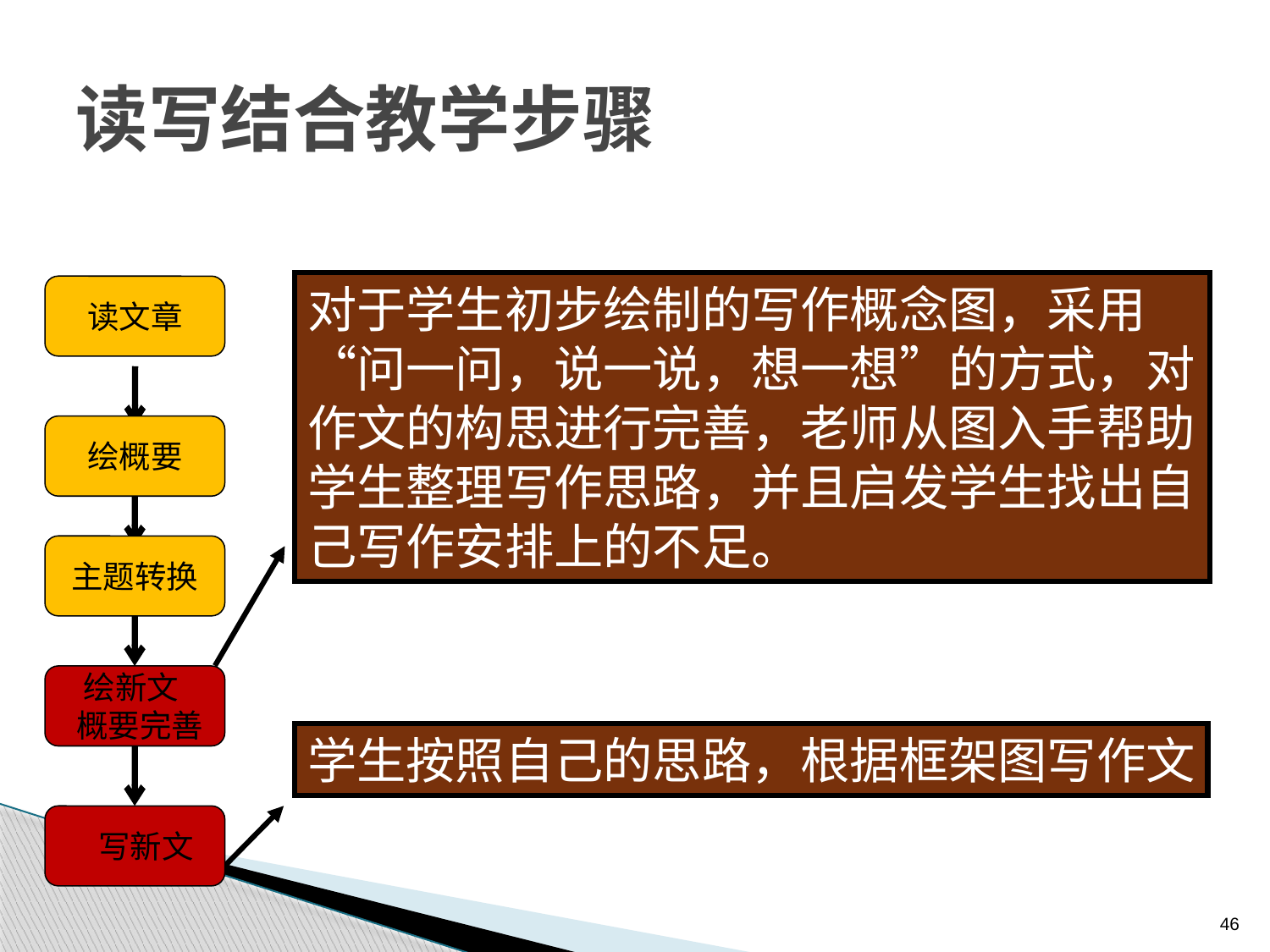

# 读写结合教学步骤
对于学生初步绘制的写作概念图，采用“问一问，说一说，想一想”的方式，对作文的构思进行完善，老师从图入手帮助学生整理写作思路，并且启发学生找出自己写作安排上的不足。
读文章
绘概要
主题转换

  绘新文
 概要完善
学生按照自己的思路，根据框架图写作文
  写新文

46